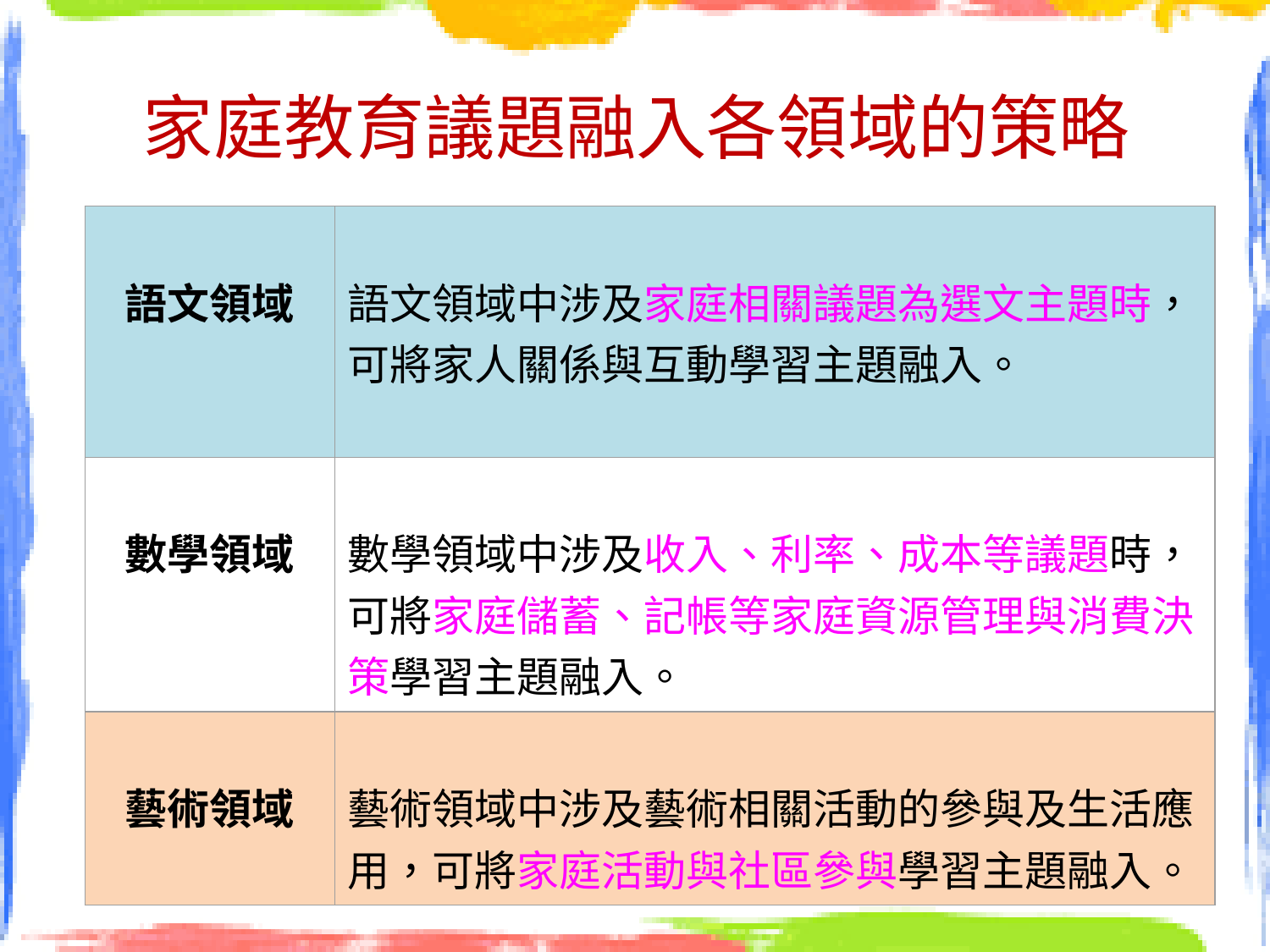

# 家庭教育議題融入各領域的策略
| 語文領域 | 語文領域中涉及家庭相關議題為選文主題時，可將家人關係與互動學習主題融入。 |
| --- | --- |
| 數學領域 | 數學領域中涉及收入、利率、成本等議題時，可將家庭儲蓄、記帳等家庭資源管理與消費決策學習主題融入。 |
| 藝術領域 | 藝術領域中涉及藝術相關活動的參與及生活應用，可將家庭活動與社區參與學習主題融入。 |